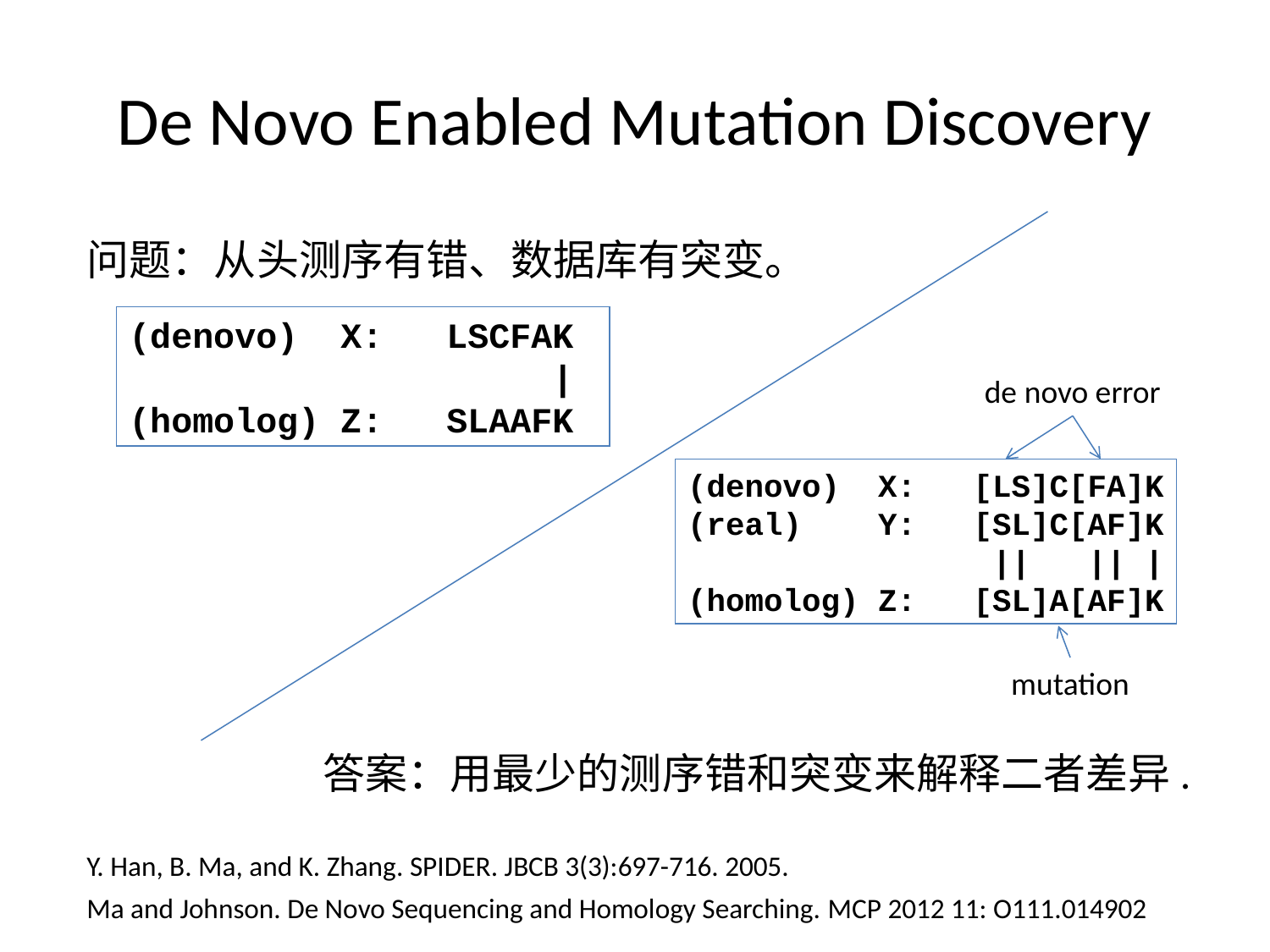

# De Novo Enabled Mutation Discovery
问题：从头测序有错、数据库有突变。

(denovo)  X:   LSCFAK
                    |
(homolog) Z:   SLAAFK
de novo error
(denovo)  X:   [LS]C[FA]K
(real)    Y:   [SL]C[AF]K
                ||   || |
(homolog) Z:   [SL]A[AF]K
mutation
答案：用最少的测序错和突变来解释二者差异.
Y. Han, B. Ma, and K. Zhang. SPIDER. JBCB 3(3):697-716. 2005.
Ma and Johnson. De Novo Sequencing and Homology Searching. MCP 2012 11: O111.014902